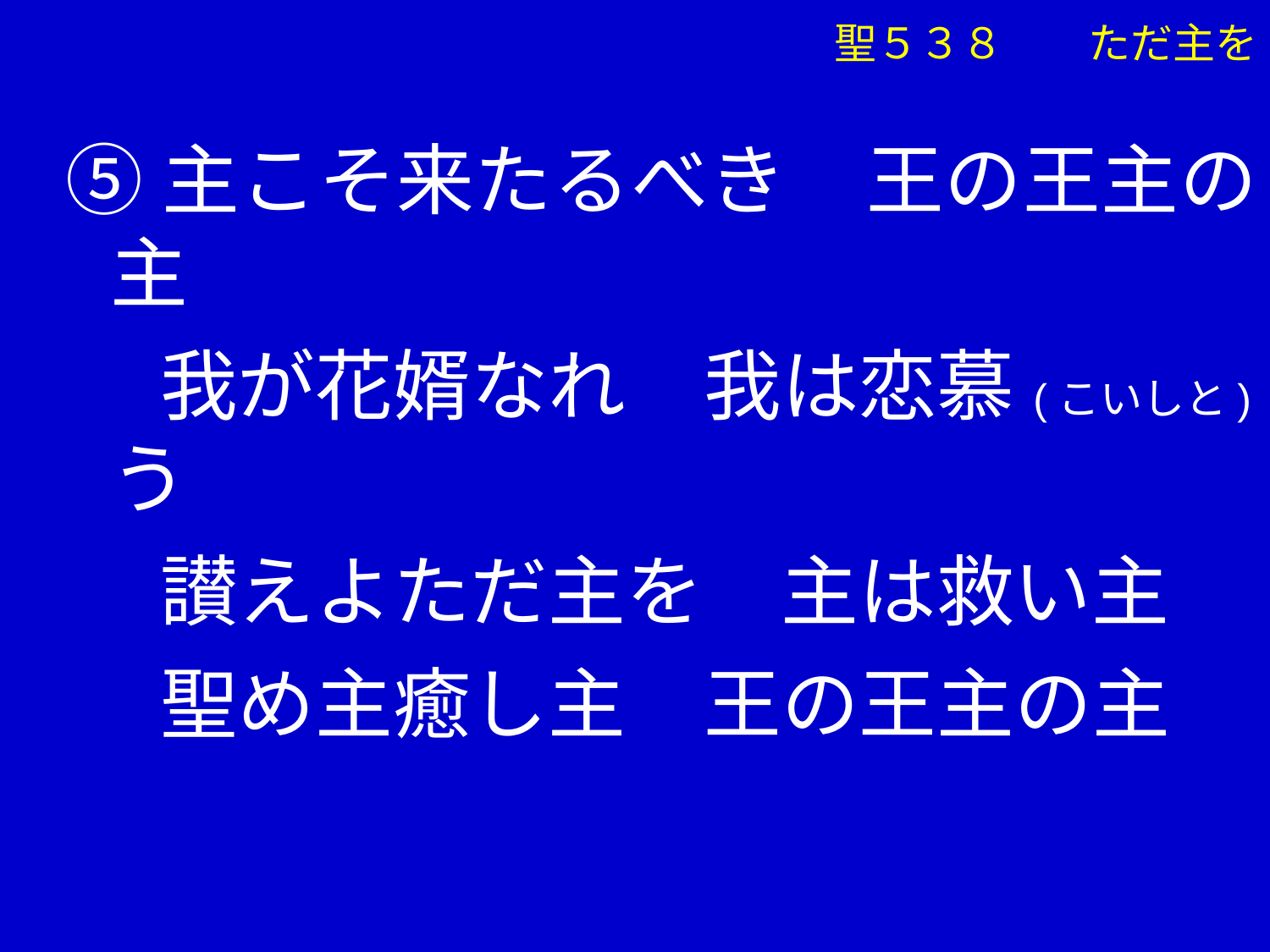

聖５３８　　ただ主を
⑤主こそ来たるべき　王の王主の主
　 我が花婿なれ　我は恋慕(こいしと)う
　 讃えよただ主を　主は救い主
　 聖め主癒し主　王の王主の主